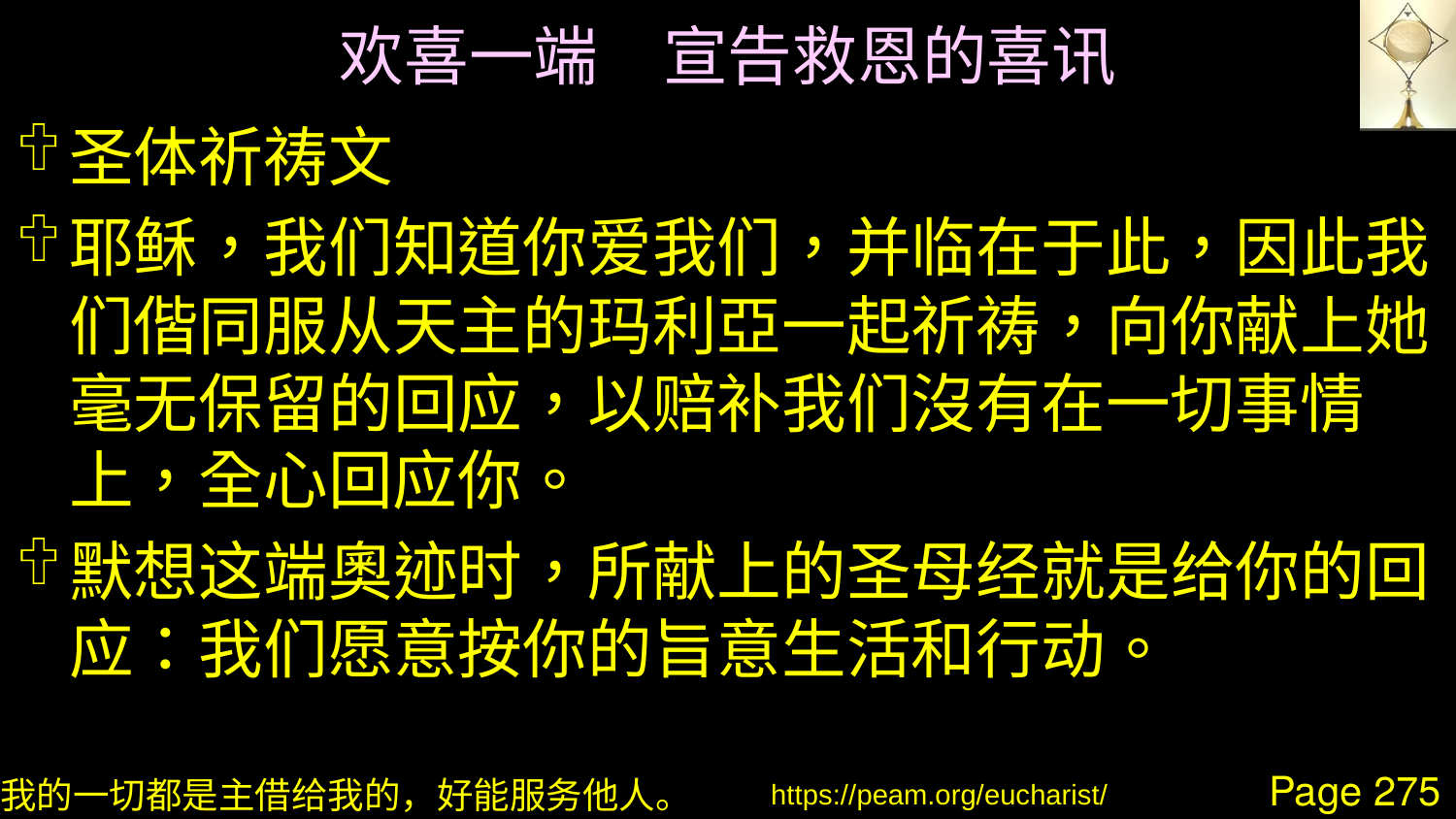

# 欢喜一端　宣告救恩的喜讯
圣体祈祷文
耶稣，我们知道你爱我们，并临在于此，因此我们偕同服从天主的玛利亞一起祈祷，向你献上她毫无保留的回应，以赔补我们沒有在一切事情上，全心回应你。
默想这端奧迹时，所献上的圣母经就是给你的回应：我们愿意按你的旨意生活和行动。